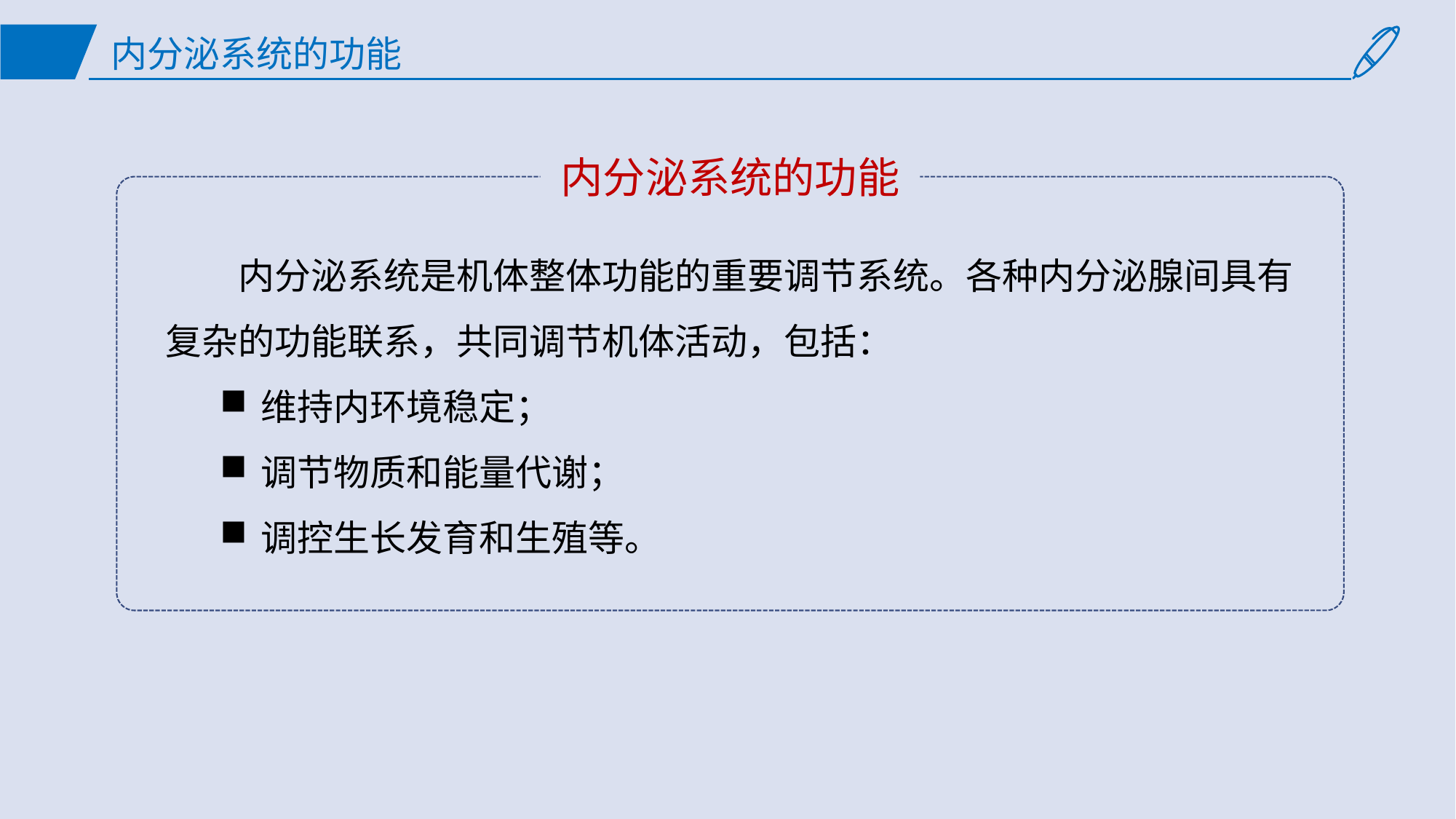

# 内分泌系统的功能
内分泌系统的功能

　　内分泌系统是机体整体功能的重要调节系统。各种内分泌腺间具有复杂的功能联系，共同调节机体活动，包括：
维持内环境稳定；
调节物质和能量代谢；
调控生长发育和生殖等。